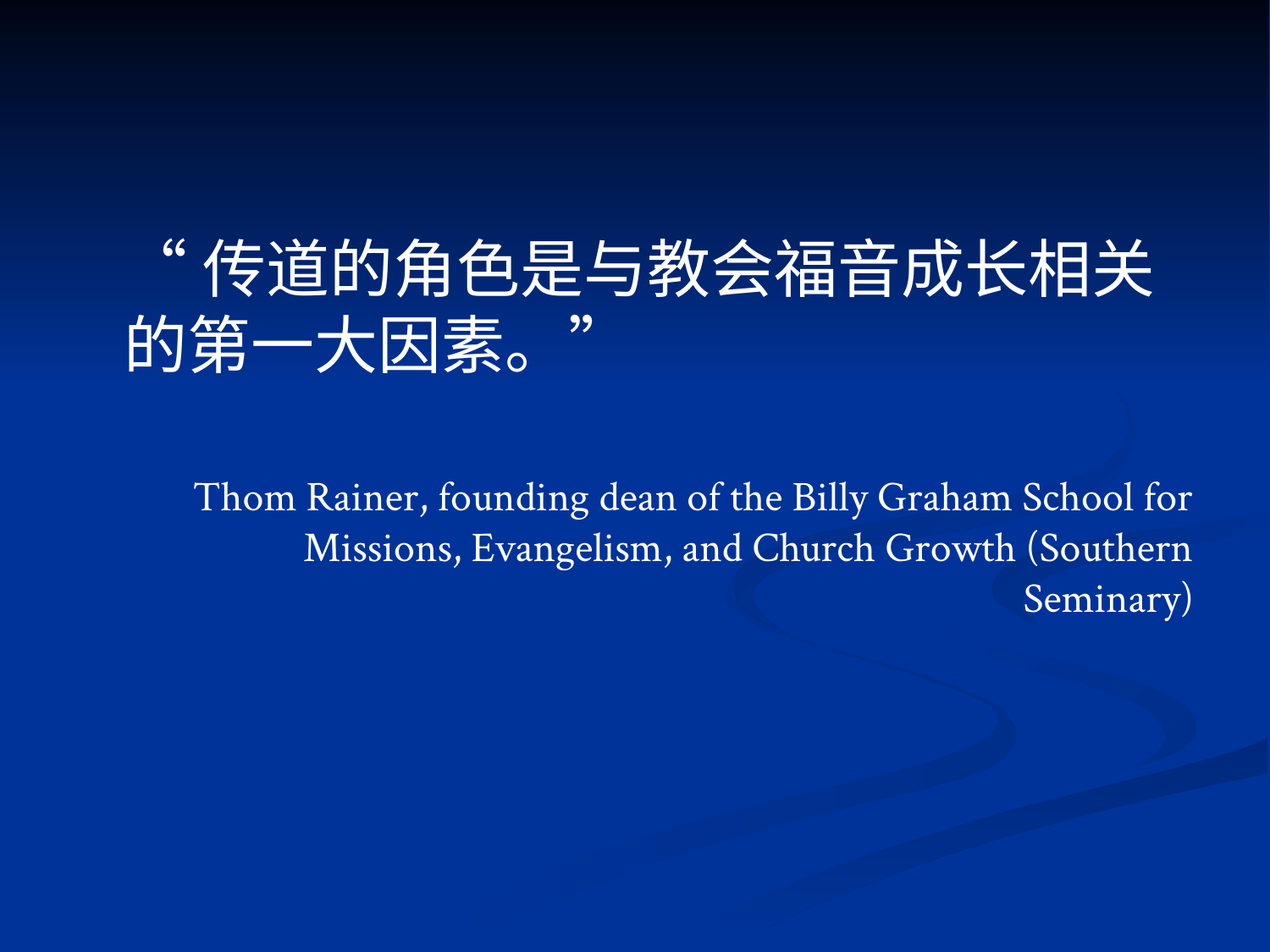

#
	“传道的角色是与教会福音成长相关的第一大因素。”

Thom Rainer, founding dean of the Billy Graham School for Missions, Evangelism, and Church Growth (Southern Seminary)